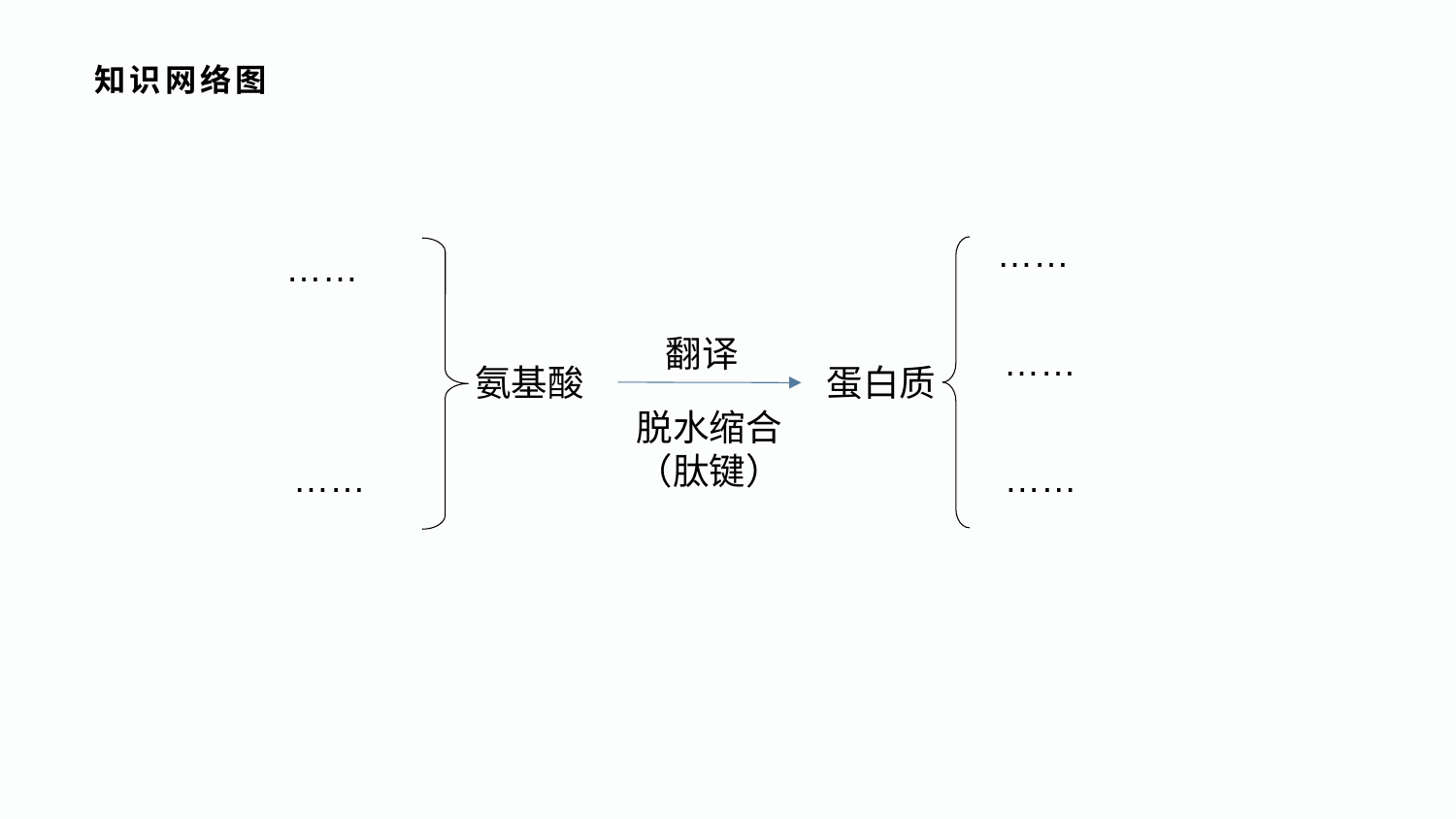

# 知识网络图
……

……

翻译
……
蛋白质
氨基酸
脱水缩合
（肽键）
……
……